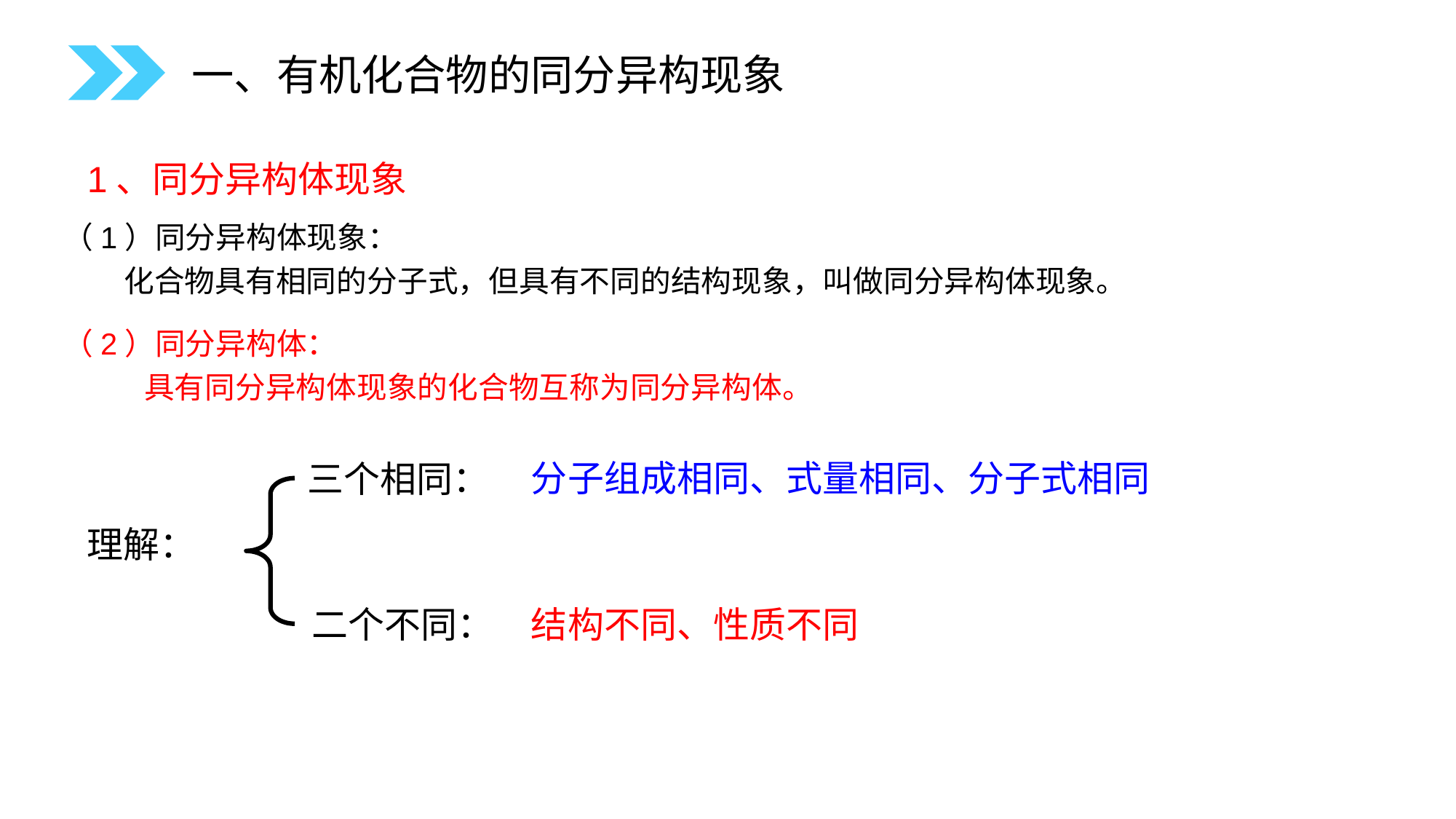

一、有机化合物的同分异构现象
1、同分异构体现象
（1）同分异构体现象：
        化合物具有相同的分子式，但具有不同的结构现象，叫做同分异构体现象。
（2）同分异构体：
           具有同分异构体现象的化合物互称为同分异构体。
分子组成相同、式量相同、分子式相同
三个相同：

理解：
二个不同：
结构不同、性质不同